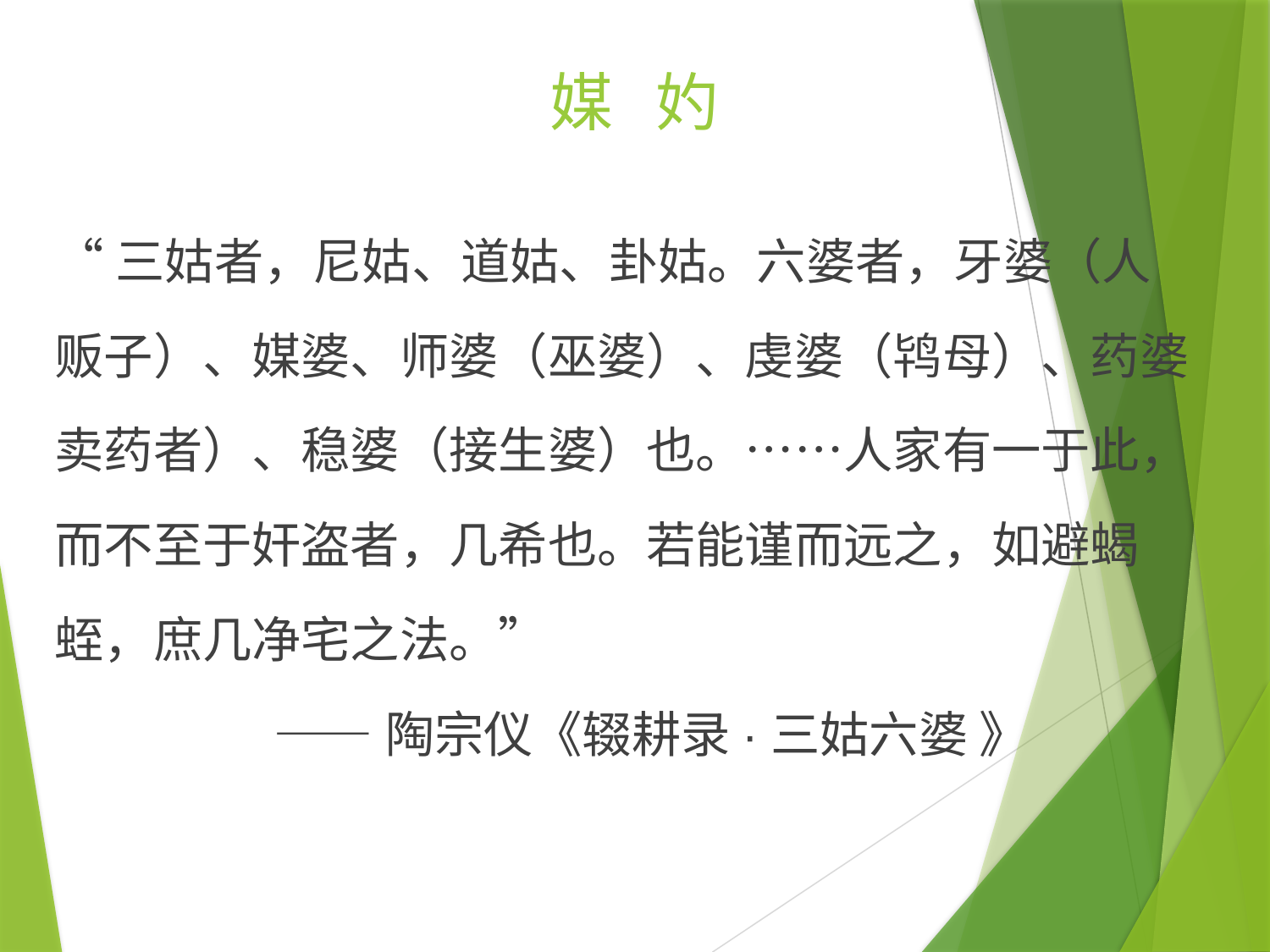

# 媒   妁
“三姑者，尼姑、道姑、卦姑。六婆者，牙婆（人
贩子）、媒婆、师婆（巫婆）、虔婆（鸨母）、药婆
卖药者）、稳婆（接生婆）也。……人家有一于此，
而不至于奸盗者，几希也。若能谨而远之，如避蝎
蛭，庶几净宅之法。”
                    ——陶宗仪《辍耕录·三姑六婆 》